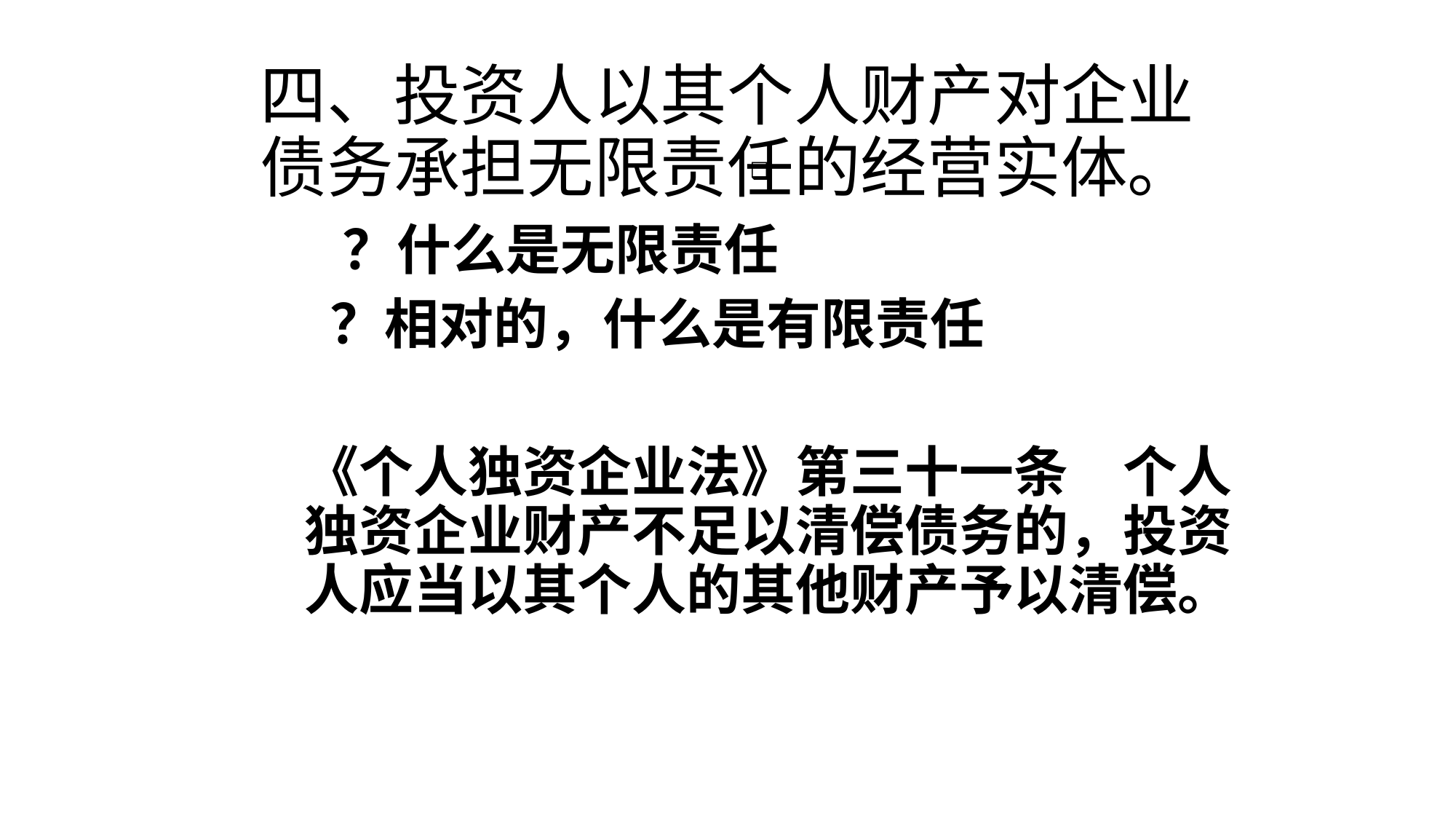

# 四、投资人以其个人财产对企业债务承担无限责任的经营实体。

  ？什么是无限责任
 ？相对的，什么是有限责任

《个人独资企业法》第三十一条　个人独资企业财产不足以清偿债务的，投资人应当以其个人的其他财产予以清偿。

16